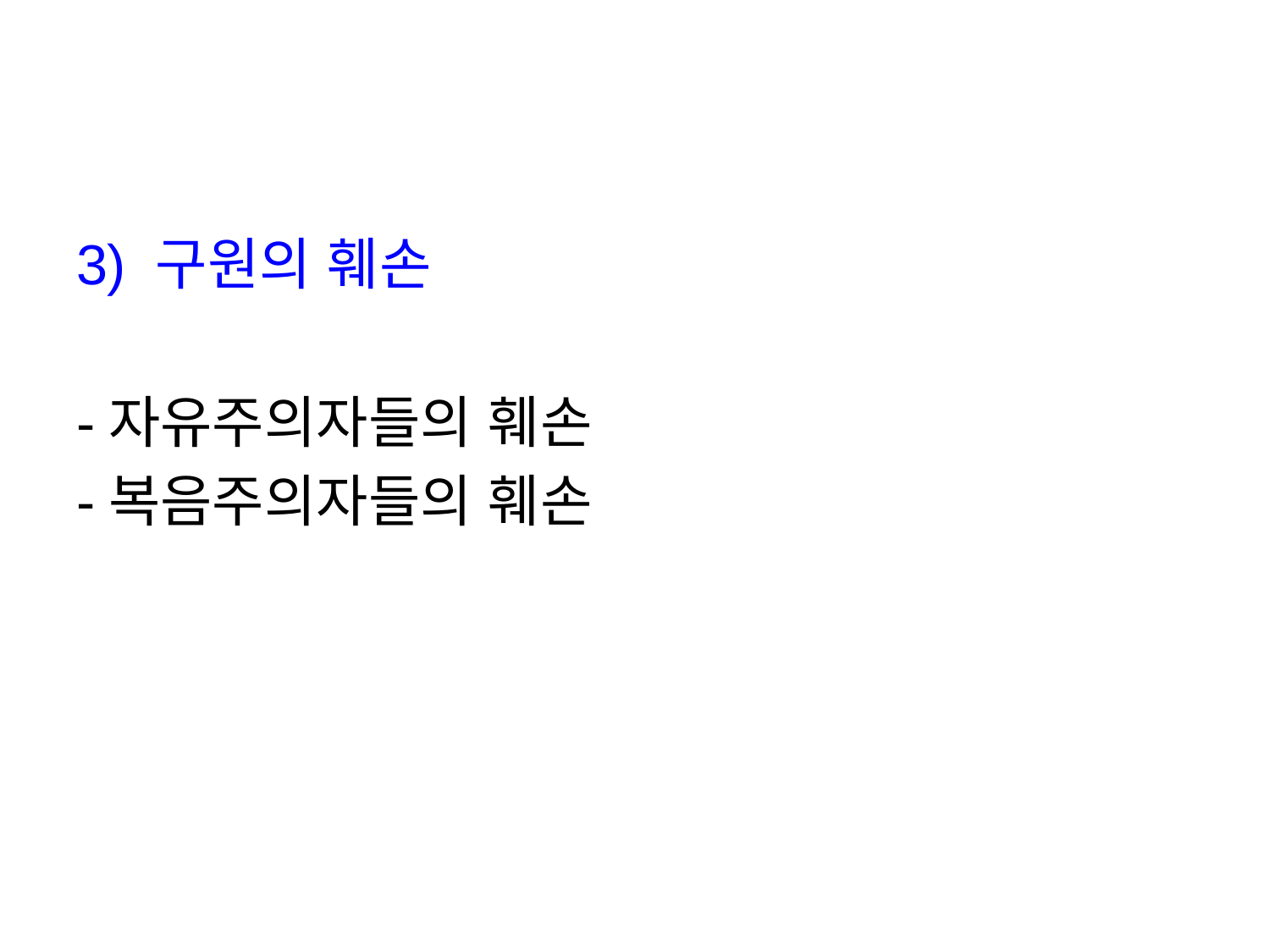

#
3) 구원의 훼손

-자유주의자들의 훼손
-복음주의자들의 훼손